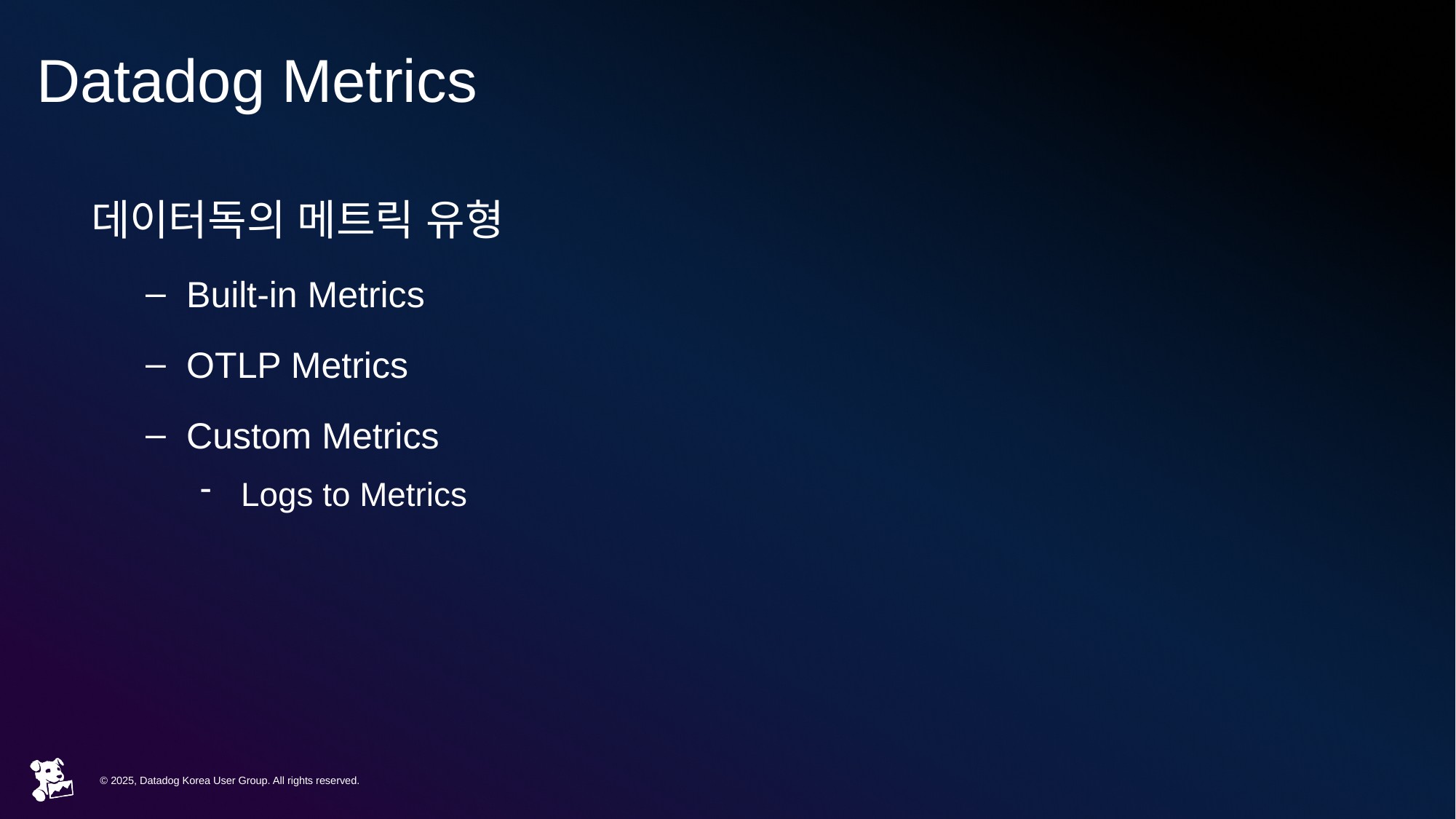

# Datadog Metrics
데이터독의 메트릭 유형
Built-in Metrics
OTLP Metrics
Custom Metrics
Logs to Metrics